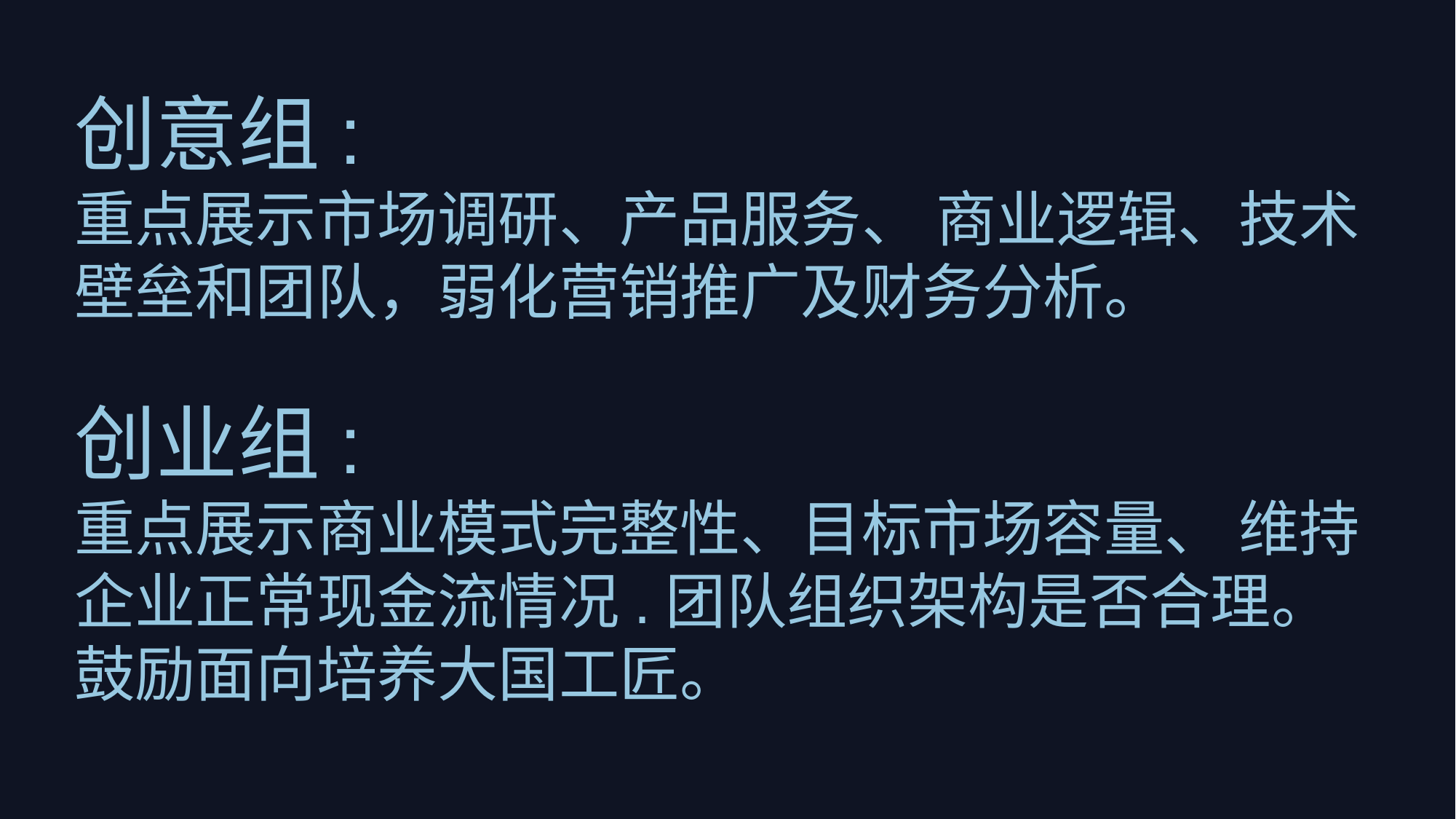

创意组:
重点展示市场调研、产品服务、 商业逻辑、技术壁垒和团队，弱化营销推广及财务分析。

创业组:
重点展示商业模式完整性、目标市场容量、 维持企业正常现金流情况.团队组织架构是否合理。鼓励面向培养大国工匠。